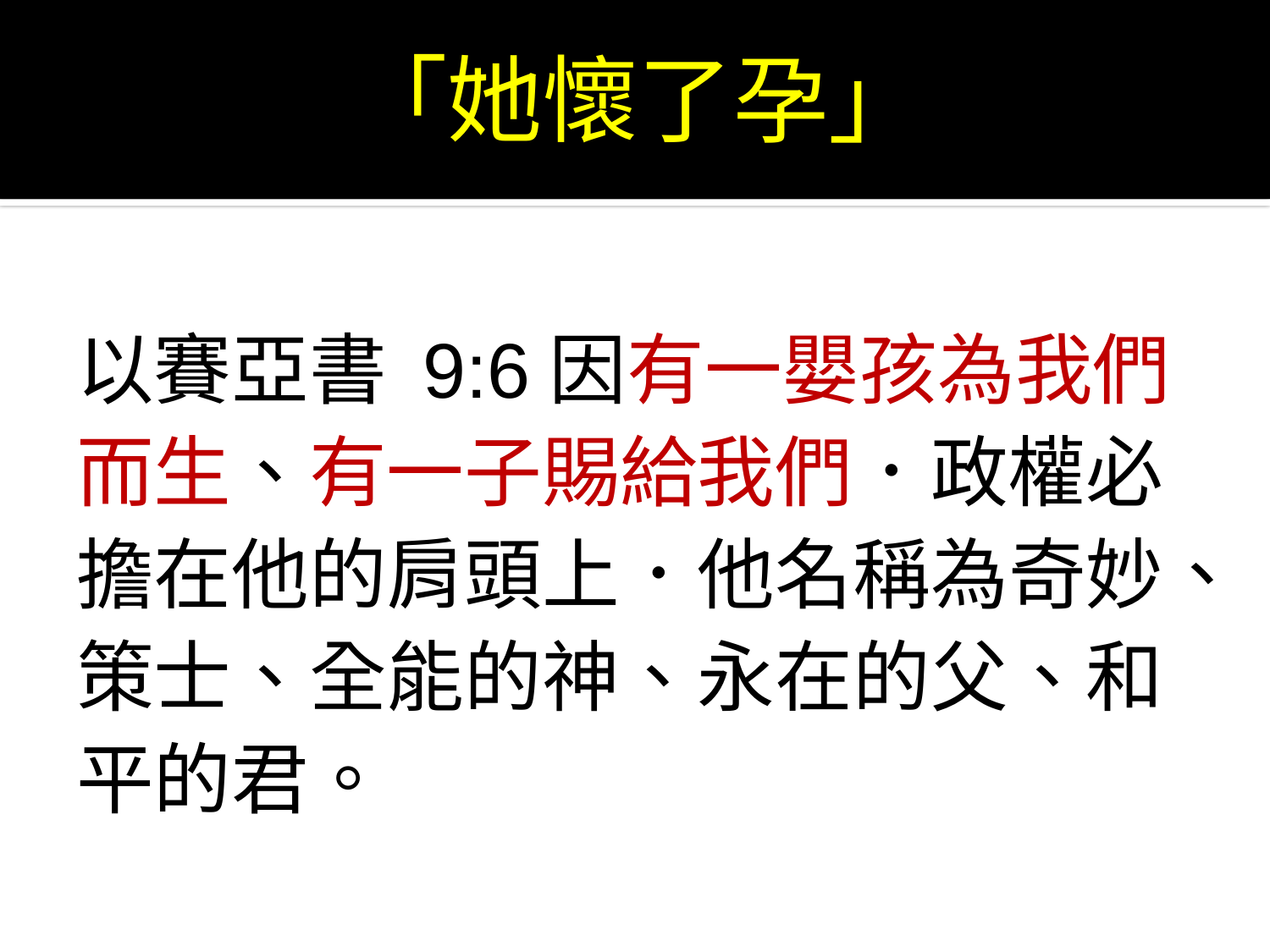

# 「她懷了孕」
以賽亞書 9:6因有一嬰孩為我們而生、有一子賜給我們．政權必擔在他的肩頭上．他名稱為奇妙、策士、全能的神、永在的父、和平的君。